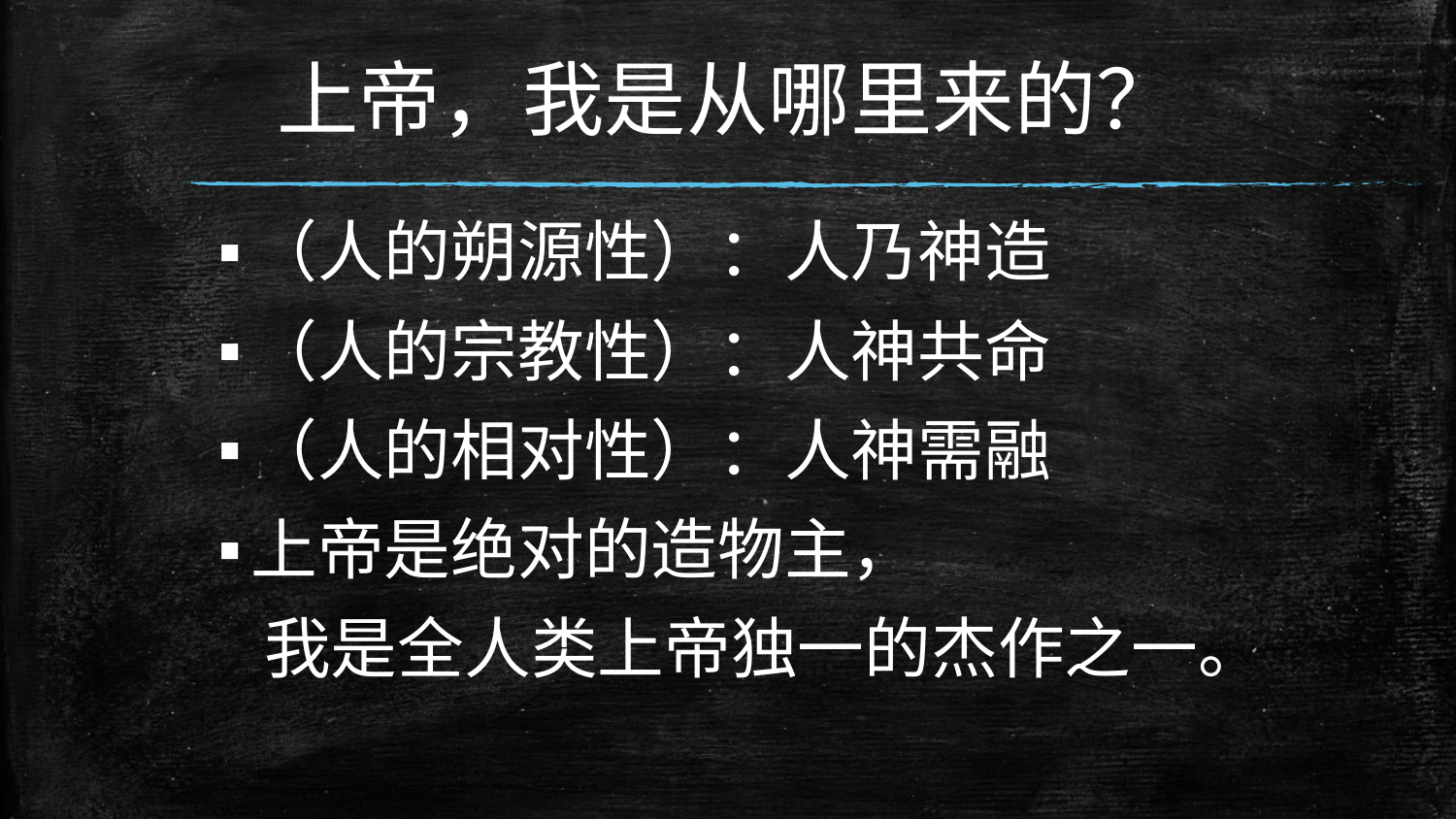

# 上帝，我是从哪里来的？
（人的朔源性）：人乃神造
（人的宗教性）：人神共命
（人的相对性）：人神需融
上帝是绝对的造物主，
  我是全人类上帝独一的杰作之一。